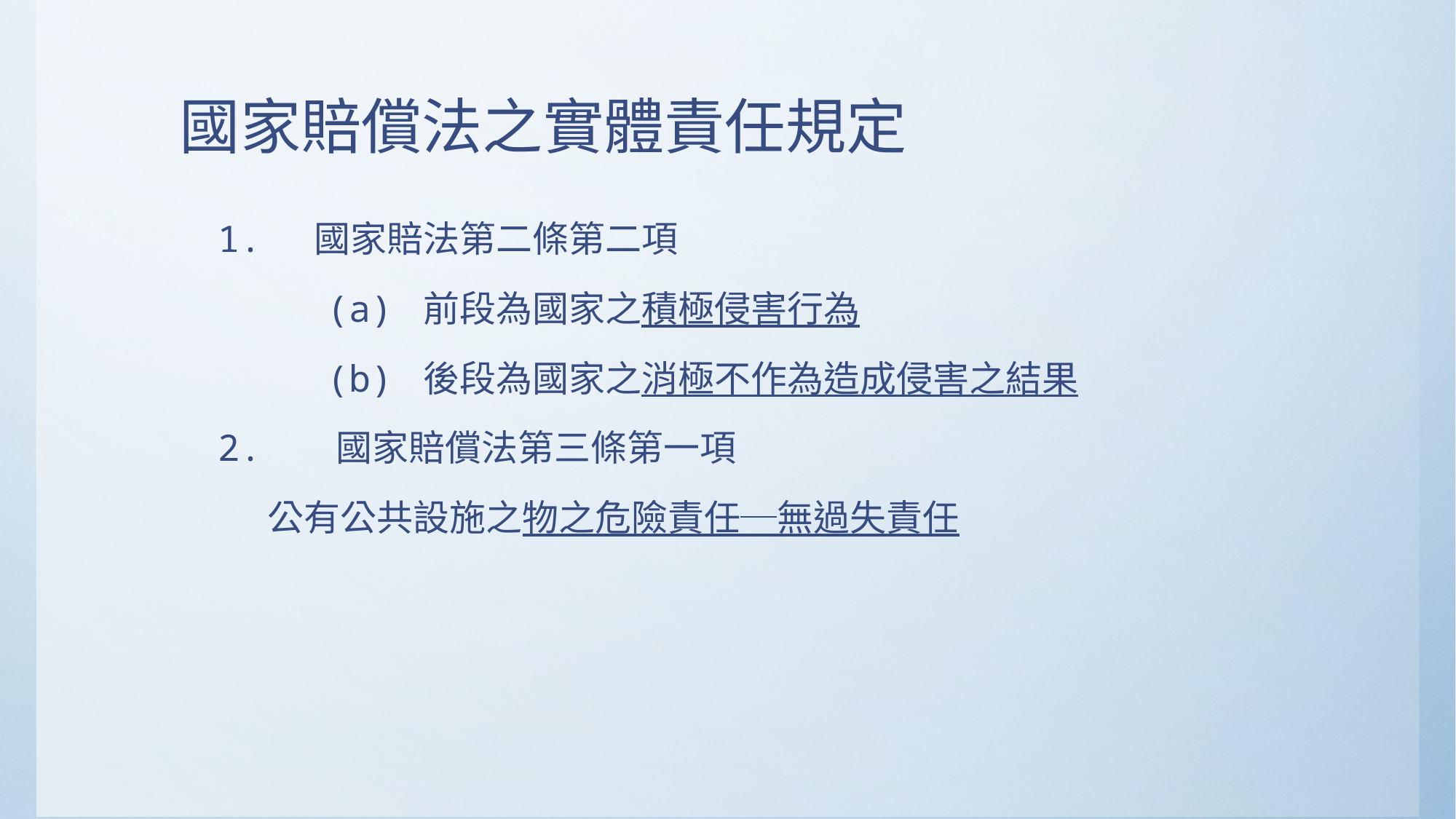

國家賠償法之實體責任規定
1.  國家賠法第二條第二項
     (a) 前段為國家之積極侵害行為
     (b) 後段為國家之消極不作為造成侵害之結果
2.   國家賠償法第三條第一項
     公有公共設施之物之危險責任─無過失責任